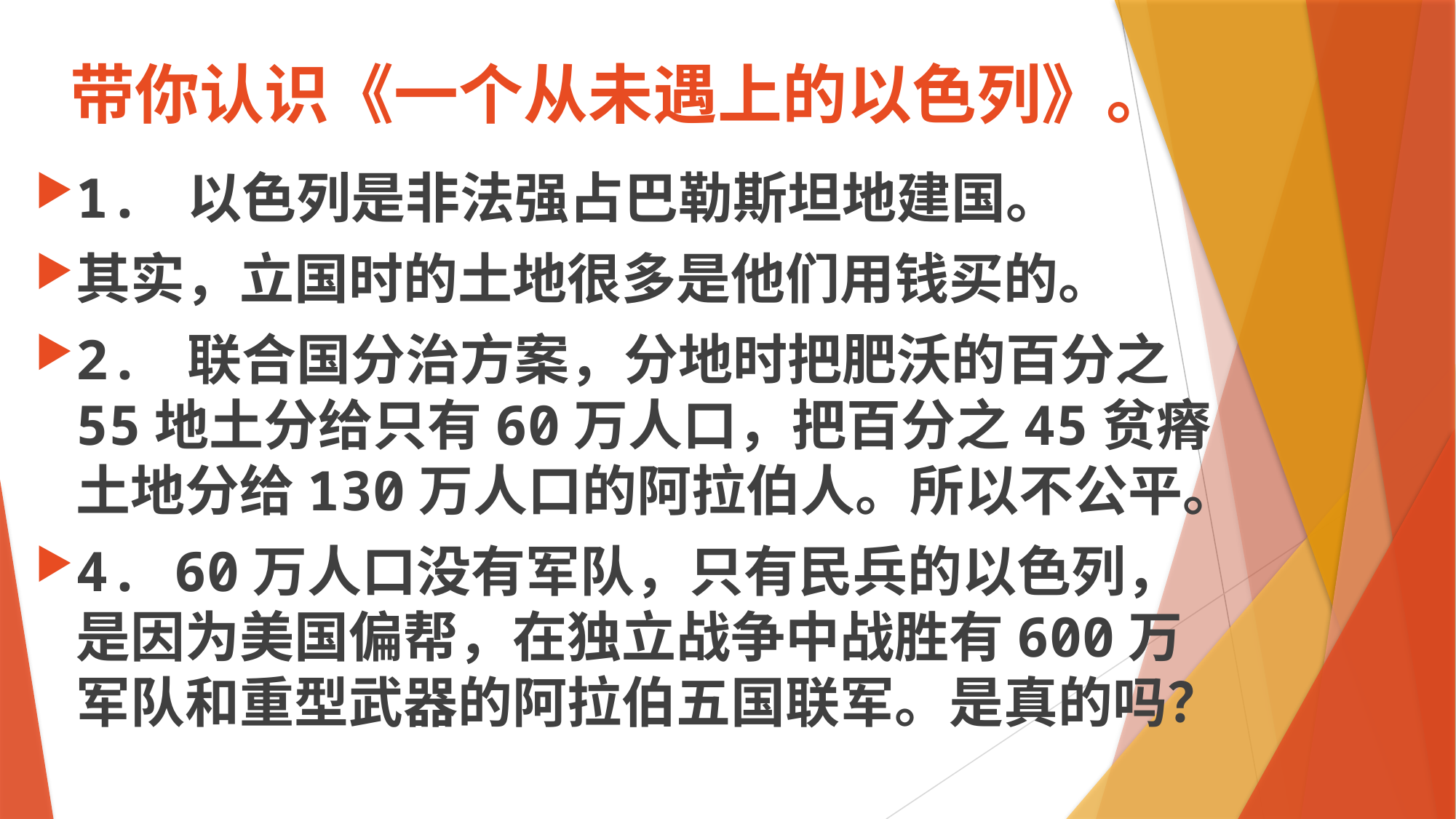

# 带你认识《一个从未遇上的以色列》。
1. 以色列是非法强占巴勒斯坦地建国。
其实，立国时的土地很多是他们用钱买的。
2. 联合国分治方案，分地时把肥沃的百分之55地土分给只有60万人口，把百分之45贫瘠土地分给130万人口的阿拉伯人。所以不公平。
4. 60万人口没有军队，只有民兵的以色列，是因为美国偏帮，在独立战争中战胜有600万军队和重型武器的阿拉伯五国联军。是真的吗？